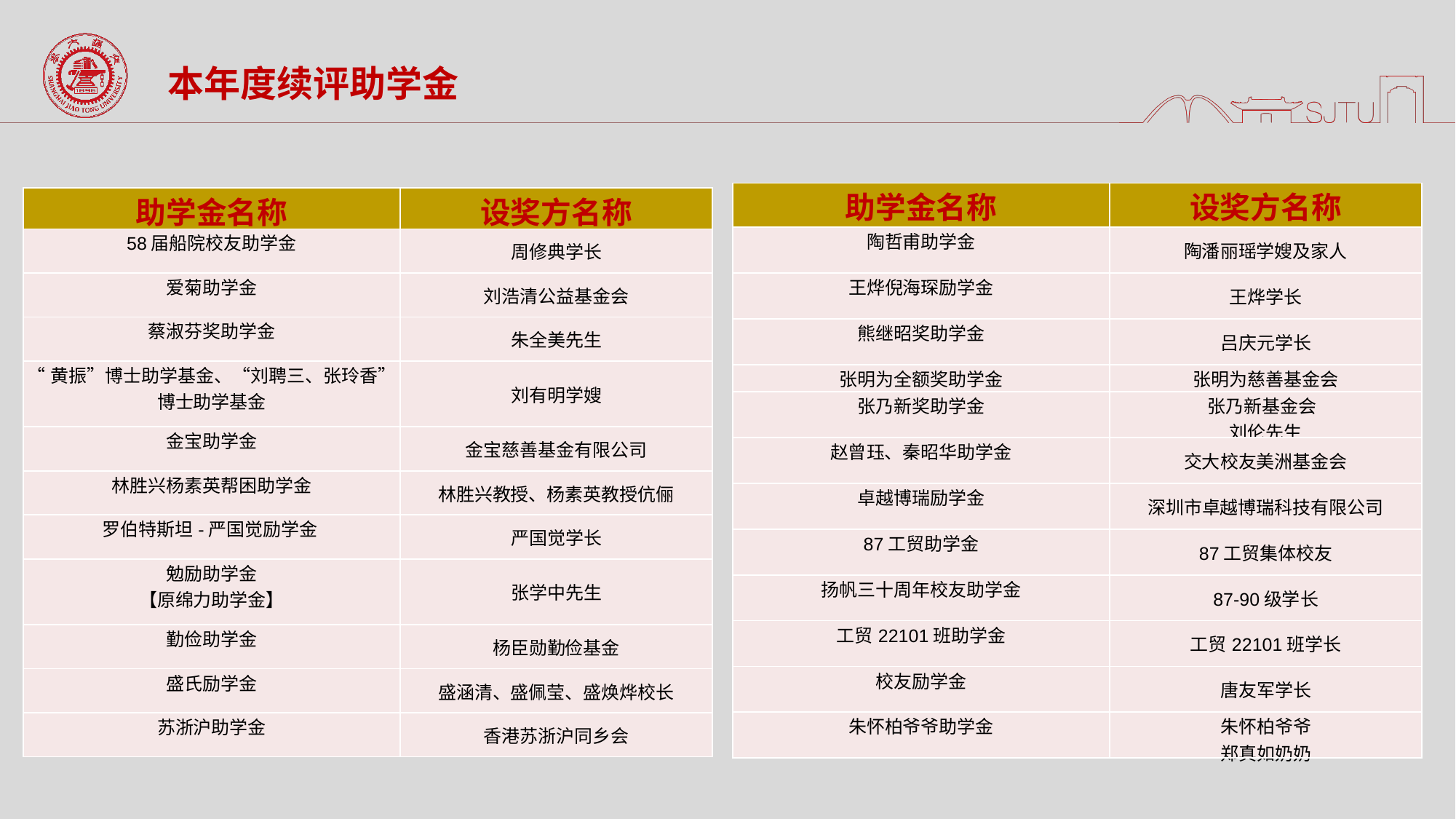

本年度续评助学金
| 助学金名称 | 设奖方名称 |
| --- | --- |
| 陶哲甫助学金 | 陶潘丽瑶学嫂及家人 |
| 王烨倪海琛励学金 | 王烨学长 |
| 熊继昭奖助学金 | 吕庆元学长 |
| 张明为全额奖助学金 | 张明为慈善基金会 |
| 张乃新奖助学金 | 张乃新基金会 刘伦先生 |
| 赵曾珏、秦昭华助学金 | 交大校友美洲基金会 |
| 卓越博瑞励学金 | 深圳市卓越博瑞科技有限公司 |
| 87工贸助学金 | 87工贸集体校友 |
| 扬帆三十周年校友助学金 | 87-90级学长 |
| 工贸22101班助学金 | 工贸22101班学长 |
| 校友励学金 | 唐友军学长 |
| 朱怀柏爷爷助学金 | 朱怀柏爷爷 郑真如奶奶 |
| 助学金名称 | 设奖方名称 |
| --- | --- |
| 58届船院校友助学金 | 周修典学长 |
| 爱菊助学金 | 刘浩清公益基金会 |
| 蔡淑芬奖助学金 | 朱全美先生 |
| “黄振”博士助学基金、“刘聘三、张玲香”博士助学基金 | 刘有明学嫂 |
| 金宝助学金 | 金宝慈善基金有限公司 |
| 林胜兴杨素英帮困助学金 | 林胜兴教授、杨素英教授伉俪 |
| 罗伯特斯坦-严国觉励学金 | 严国觉学长 |
| 勉励助学金 【原绵力助学金】 | 张学中先生 |
| 勤俭助学金 | 杨臣勋勤俭基金 |
| 盛氏励学金 | 盛涵清、盛佩莹、盛焕烨校长 |
| 苏浙沪助学金 | 香港苏浙沪同乡会 |